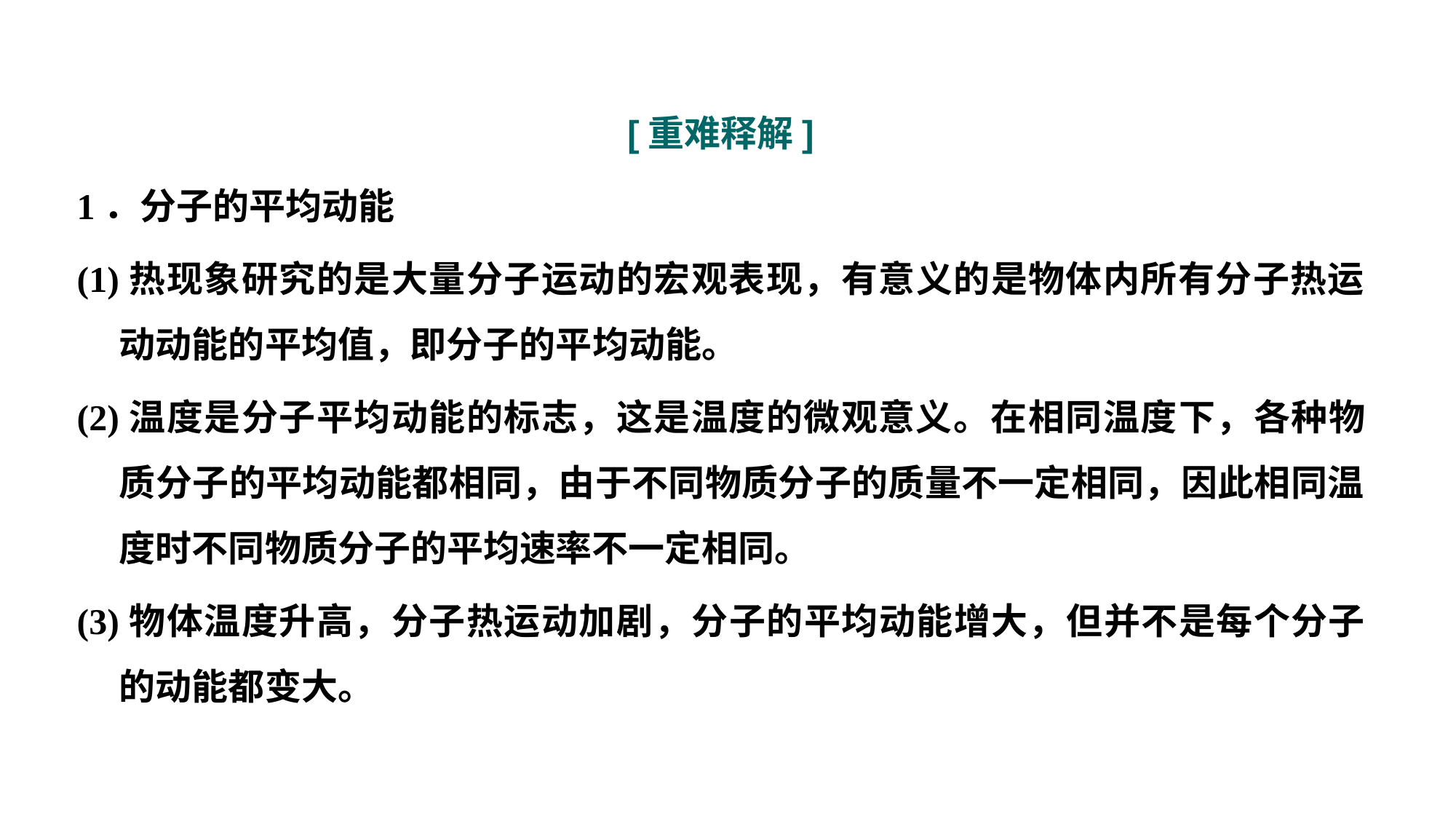

[重难释解]
1．分子的平均动能
(1)热现象研究的是大量分子运动的宏观表现，有意义的是物体内所有分子热运动动能的平均值，即分子的平均动能。
(2)温度是分子平均动能的标志，这是温度的微观意义。在相同温度下，各种物质分子的平均动能都相同，由于不同物质分子的质量不一定相同，因此相同温度时不同物质分子的平均速率不一定相同。
(3)物体温度升高，分子热运动加剧，分子的平均动能增大，但并不是每个分子的动能都变大。